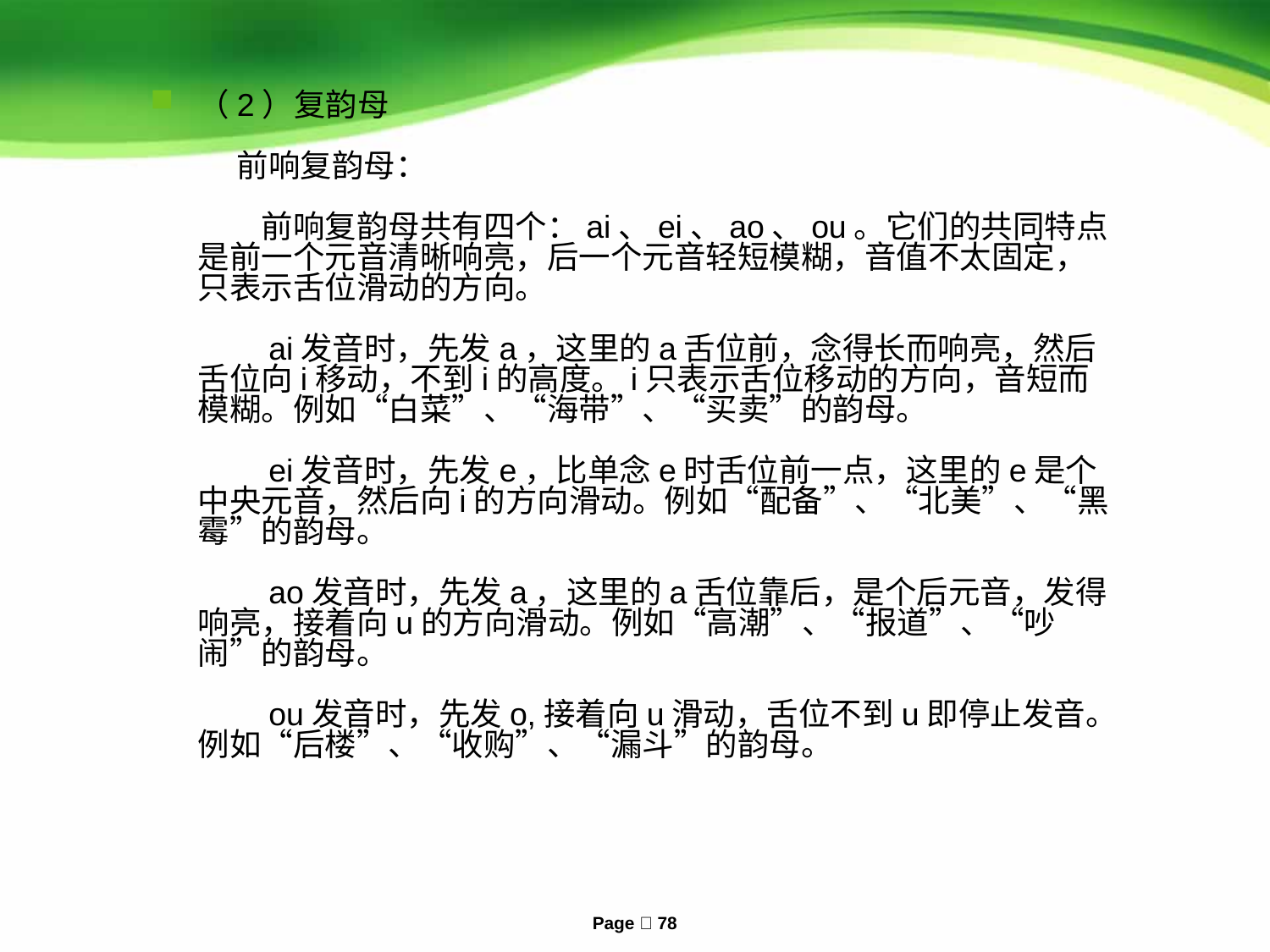

（2）复韵母
　 前响复韵母：
　　前响复韵母共有四个：ai、ei、ao、ou。它们的共同特点是前一个元音清晰响亮，后一个元音轻短模糊，音值不太固定，只表示舌位滑动的方向。
　　ai发音时，先发a，这里的a舌位前，念得长而响亮，然后舌位向i移动，不到i的高度。i只表示舌位移动的方向，音短而模糊。例如“白菜”、“海带”、“买卖”的韵母。
　　ei发音时，先发e，比单念e时舌位前一点，这里的e是个中央元音，然后向i的方向滑动。例如“配备”、“北美”、“黑霉”的韵母。
　　ao发音时，先发a，这里的a舌位靠后，是个后元音，发得响亮，接着向u的方向滑动。例如“高潮”、“报道”、“吵闹”的韵母。
　　ou发音时，先发o,接着向u滑动，舌位不到u即停止发音。例如“后楼”、“收购”、“漏斗”的韵母。